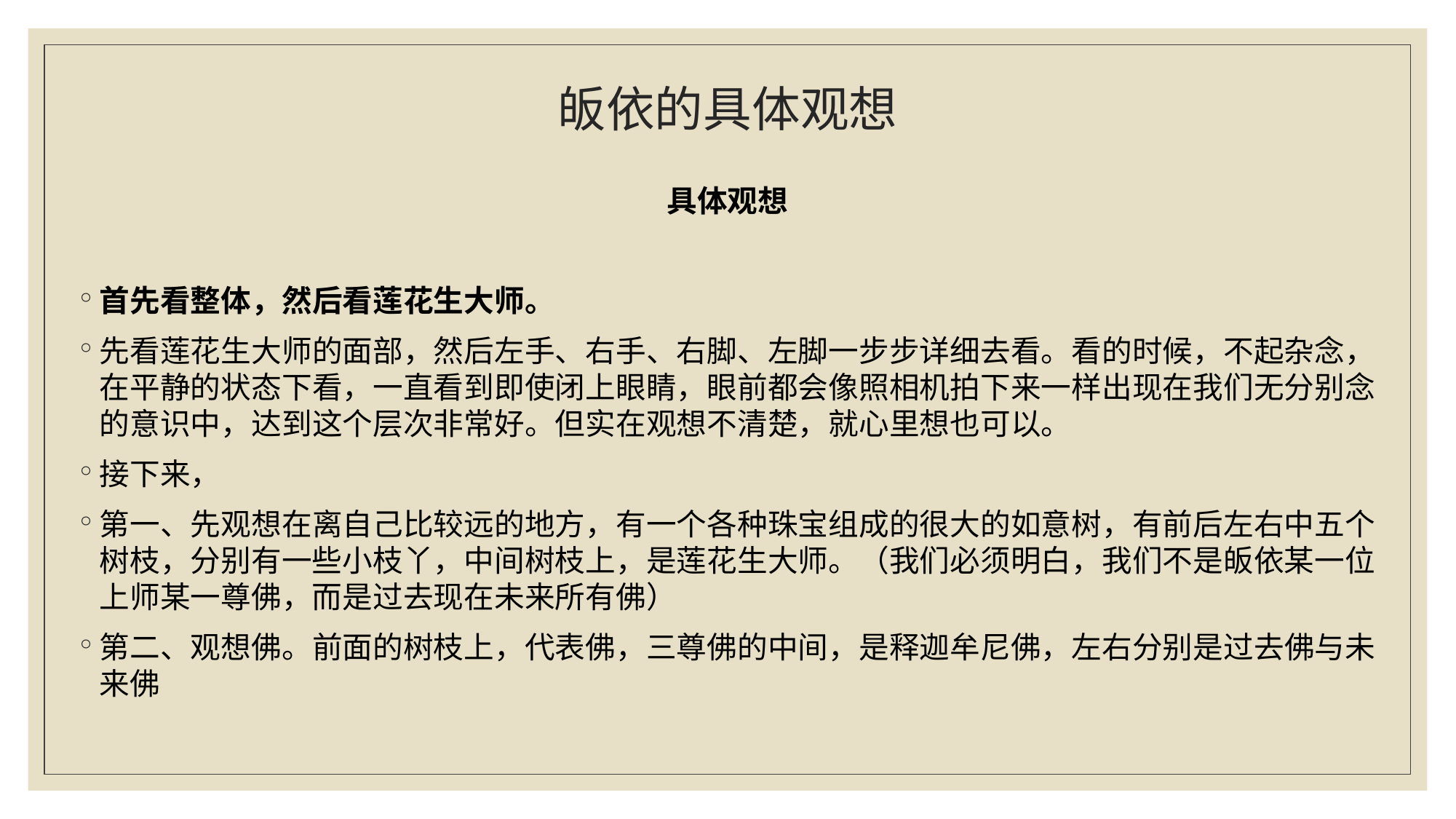

# 皈依的具体观想
具体观想

首先看整体，然后看莲花生大师。
先看莲花生大师的面部，然后左手、右手、右脚、左脚一步步详细去看。看的时候，不起杂念，在平静的状态下看，一直看到即使闭上眼睛，眼前都会像照相机拍下来一样出现在我们无分别念的意识中，达到这个层次非常好。但实在观想不清楚，就心里想也可以。
接下来，
第一、先观想在离自己比较远的地方，有一个各种珠宝组成的很大的如意树，有前后左右中五个树枝，分别有一些小枝丫，中间树枝上，是莲花生大师。（我们必须明白，我们不是皈依某一位上师某一尊佛，而是过去现在未来所有佛）
第二、观想佛。前面的树枝上，代表佛，三尊佛的中间，是释迦牟尼佛，左右分别是过去佛与未来佛